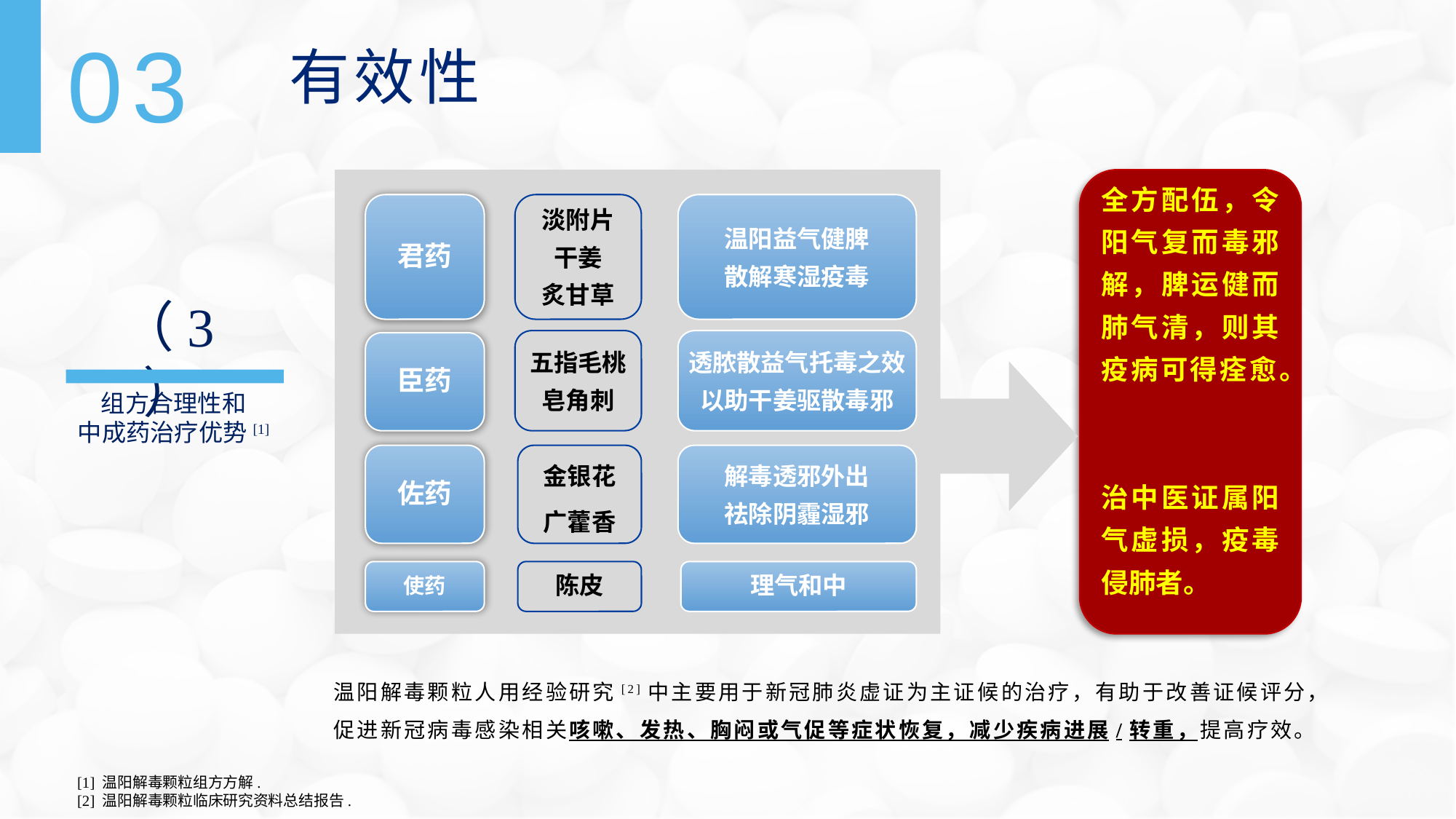

03
有效性
全方配伍，令阳气复而毒邪解，脾运健而肺气清，则其疫病可得痊愈。

治中医证属阳气虚损，疫毒侵肺者。

君药
淡附片
干姜
炙甘草
温阳益气健脾
散解寒湿疫毒
五指毛桃
皂角刺
透脓散益气托毒之效
以助干姜驱散毒邪
臣药

佐药
金银花
广藿香
解毒透邪外出
祛除阴霾湿邪
使药
陈皮
理气和中
（3）

组方合理性和
中成药治疗优势[1]
温阳解毒颗粒人用经验研究[2]中主要用于新冠肺炎虚证为主证候的治疗，有助于改善证候评分，促进新冠病毒感染相关咳嗽、发热、胸闷或气促等症状恢复，减少疾病进展/转重，提高疗效。
[1] 温阳解毒颗粒组方方解.
[2] 温阳解毒颗粒临床研究资料总结报告.